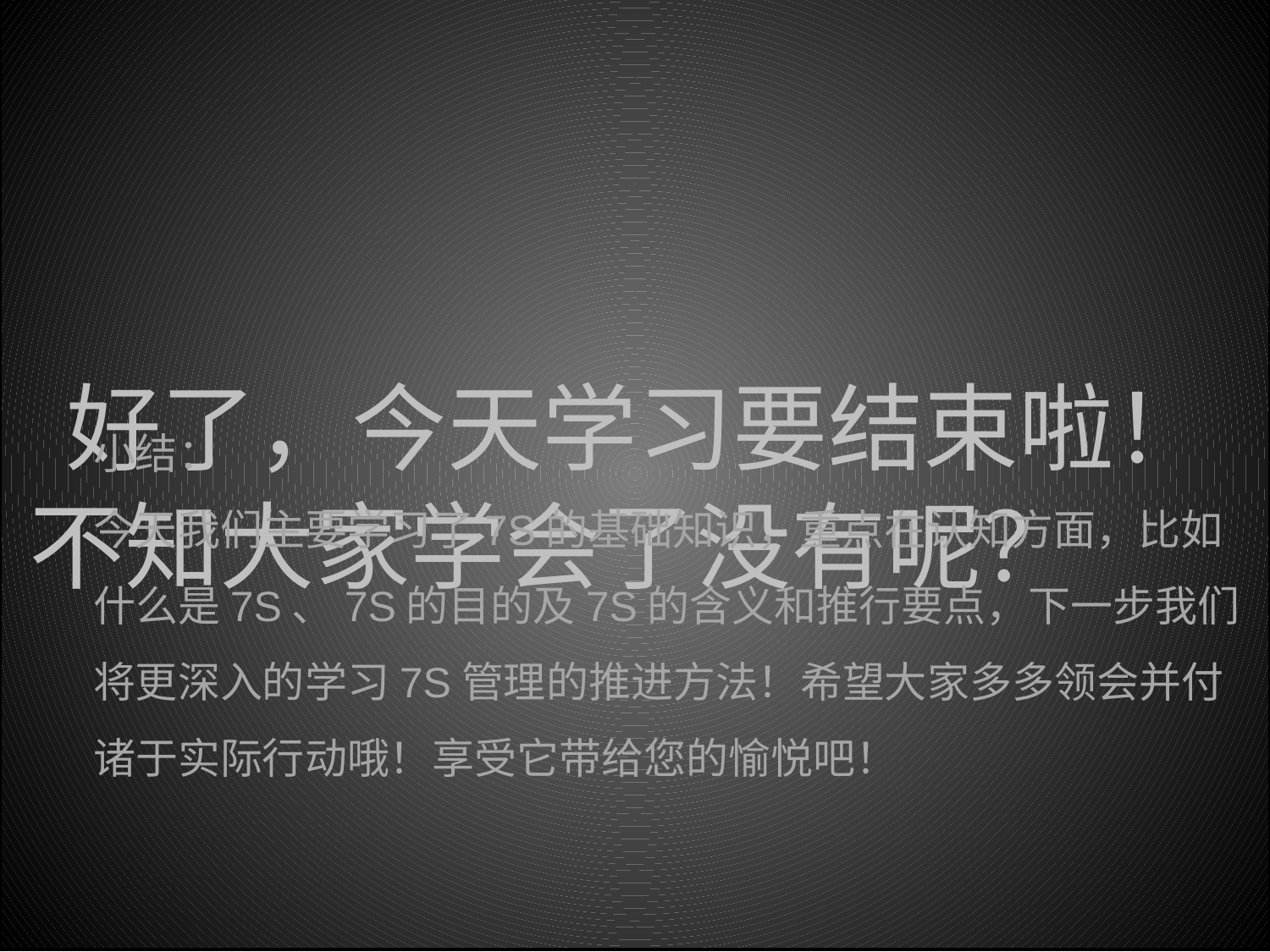

好了，今天学习要结束啦！ 不知大家学会了没有呢？

小结：
今天我们主要学习了7S的基础知识，重点在认知方面，比如什么是7S、7S的目的及7S的含义和推行要点，下一步我们将更深入的学习7S管理的推进方法！希望大家多多领会并付诸于实际行动哦！享受它带给您的愉悦吧！